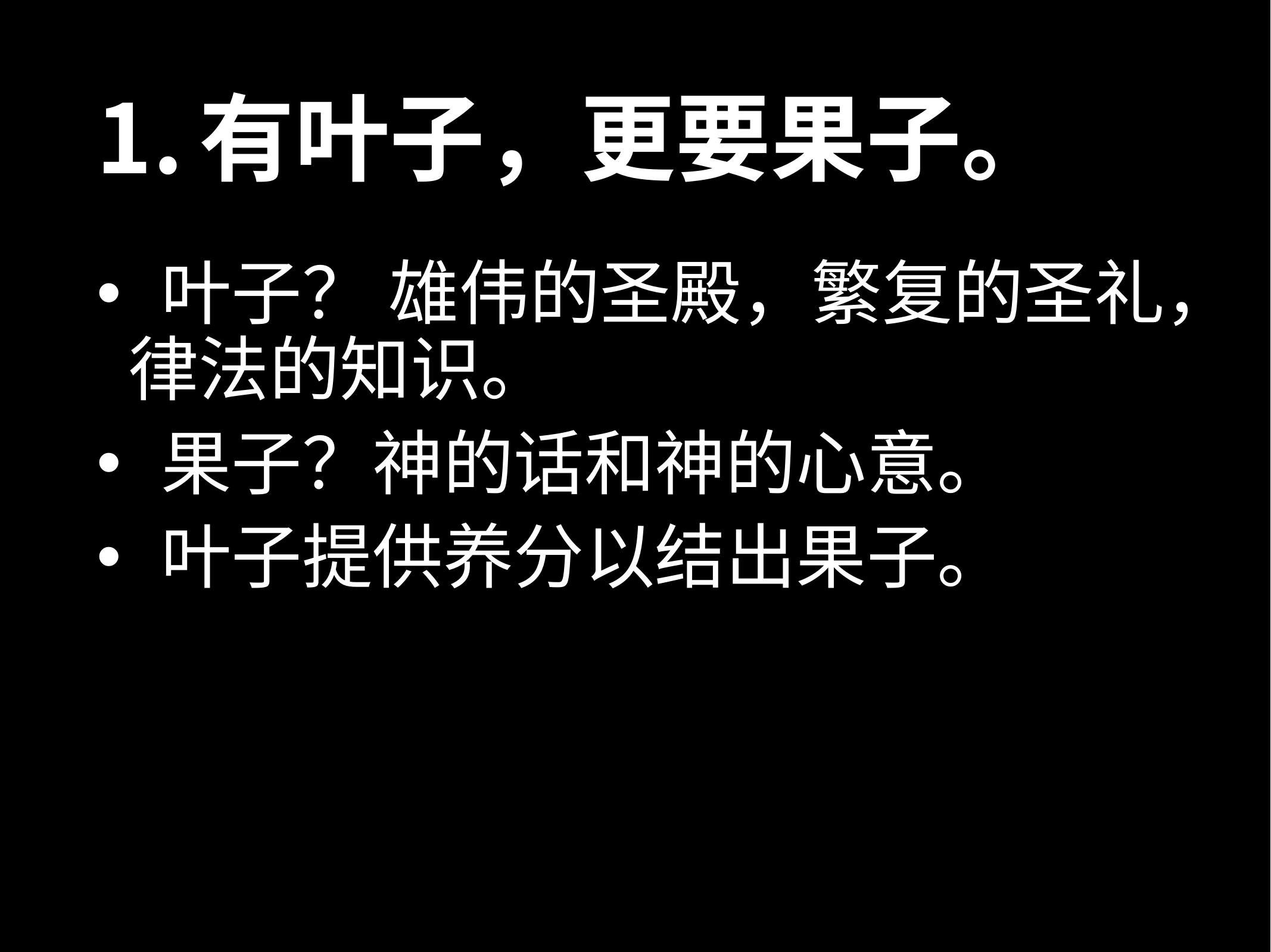

# 有叶子，更要果子。
 叶子？ 雄伟的圣殿，繁复的圣礼， 律法的知识。
 果子？神的话和神的心意。
 叶子提供养分以结出果子。